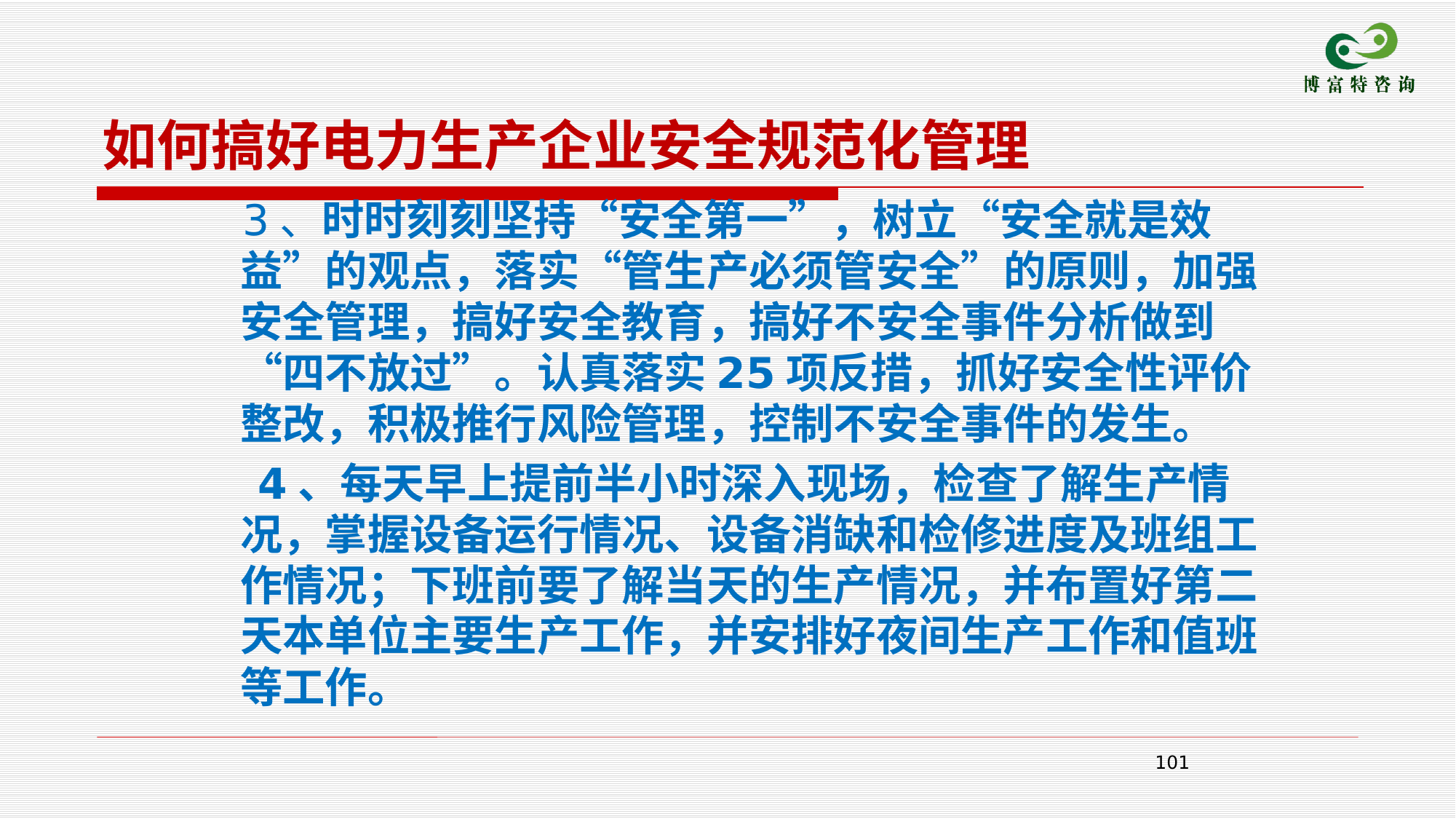

如何搞好电力生产企业安全规范化管理
     3、时时刻刻坚持“安全第一”，树立“安全就是效益”的观点，落实“管生产必须管安全”的原则，加强安全管理，搞好安全教育，搞好不安全事件分析做到“四不放过”。认真落实25项反措，抓好安全性评价整改，积极推行风险管理，控制不安全事件的发生。
     4、每天早上提前半小时深入现场，检查了解生产情况，掌握设备运行情况、设备消缺和检修进度及班组工作情况；下班前要了解当天的生产情况，并布置好第二天本单位主要生产工作，并安排好夜间生产工作和值班等工作。

101